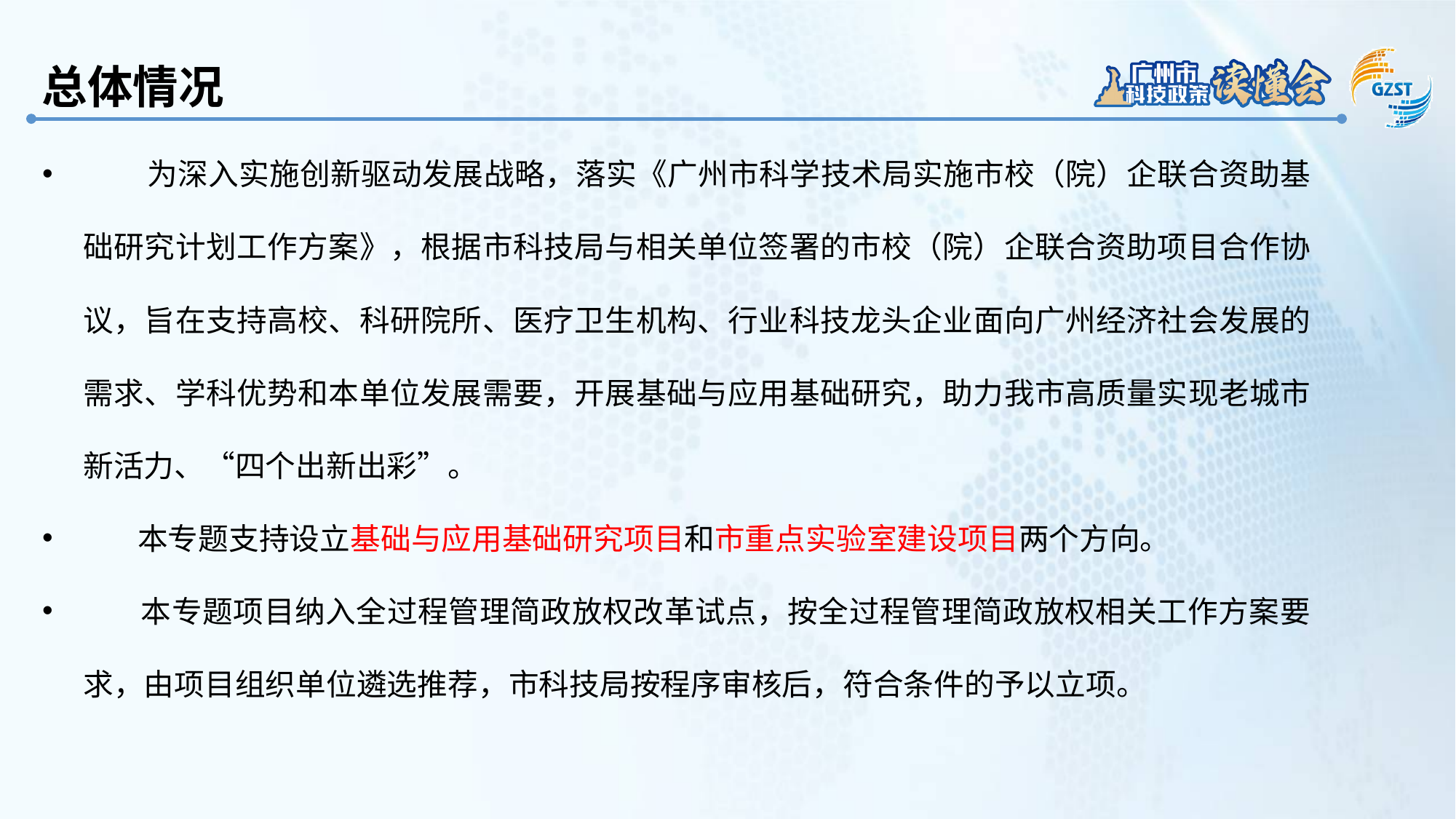

总体情况
        为深入实施创新驱动发展战略，落实《广州市科学技术局实施市校（院）企联合资助基础研究计划工作方案》，根据市科技局与相关单位签署的市校（院）企联合资助项目合作协议，旨在支持高校、科研院所、医疗卫生机构、行业科技龙头企业面向广州经济社会发展的需求、学科优势和本单位发展需要，开展基础与应用基础研究，助力我市高质量实现老城市新活力、“四个出新出彩”。
       本专题支持设立基础与应用基础研究项目和市重点实验室建设项目两个方向。
       本专题项目纳入全过程管理简政放权改革试点，按全过程管理简政放权相关工作方案要求，由项目组织单位遴选推荐，市科技局按程序审核后，符合条件的予以立项。